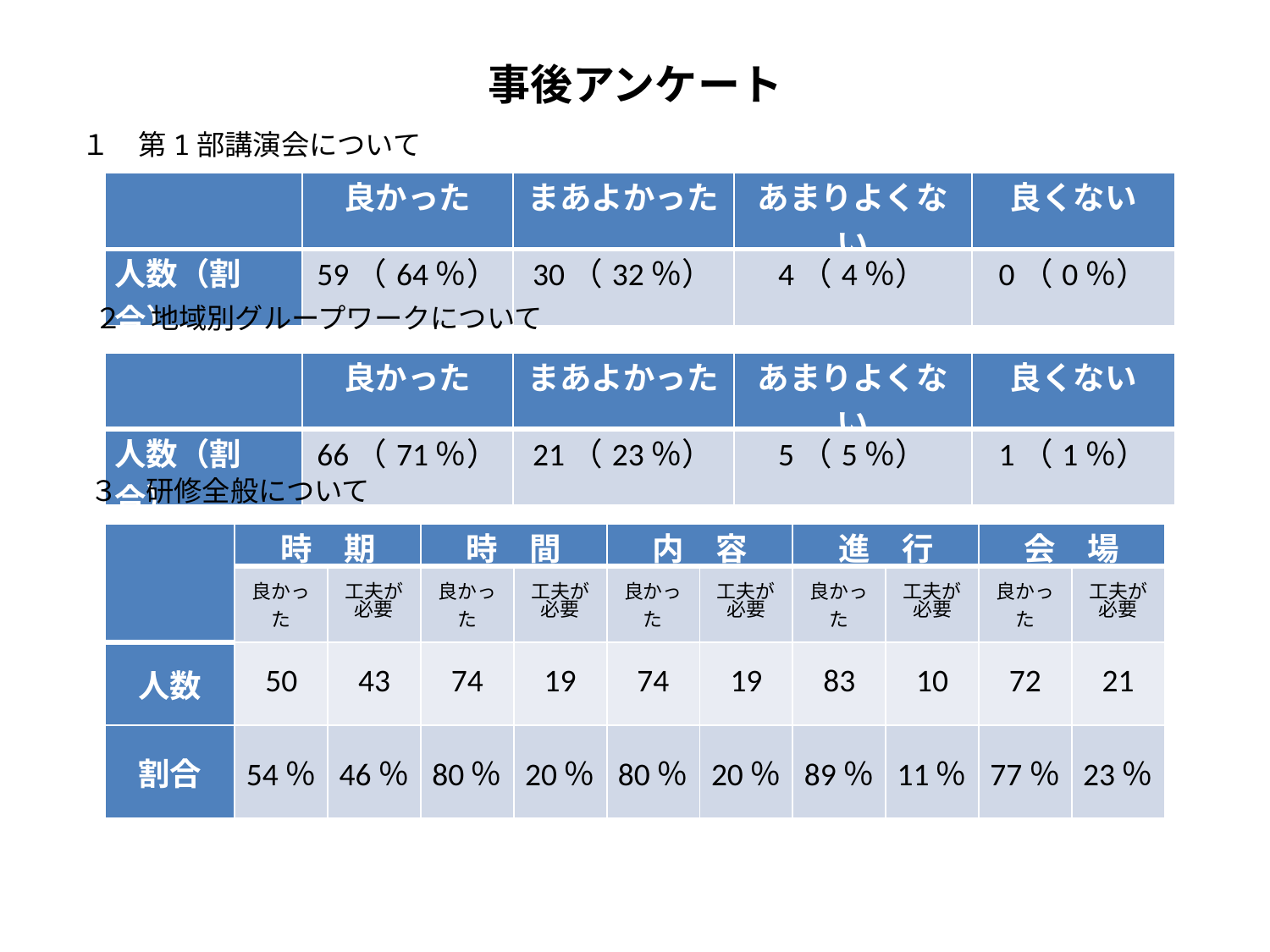

事後アンケート
１　第1部講演会について
|  | 良かった | まあよかった | あまりよくない | 良くない |
| --- | --- | --- | --- | --- |
| 人数（割合） | 59（64％） | 30（32％） | 4（4％） | 0（0％） |
２　地域別グループワークについて
|  | 良かった | まあよかった | あまりよくない | 良くない |
| --- | --- | --- | --- | --- |
| 人数（割合） | 66（71％） | 21（23％） | 5（5％） | 1（1％） |
３　研修全般について
|  | 時　期 |  | 時　間 |  | 内　容 |  | 進　行 |  | 会　場 |  |
| --- | --- | --- | --- | --- | --- | --- | --- | --- | --- | --- |
|  | 良かった | 工夫が 必要 | 良かった | 工夫が 必要 | 良かった | 工夫が 必要 | 良かった | 工夫が 必要 | 良かった | 工夫が 必要 |
| 人数 | 50 | 43 | 74 | 19 | 74 | 19 | 83 | 10 | 72 | 21 |
| 割合 | 54％ | 46％ | 80％ | 20％ | 80％ | 20％ | 89％ | 11％ | 77％ | 23％ |